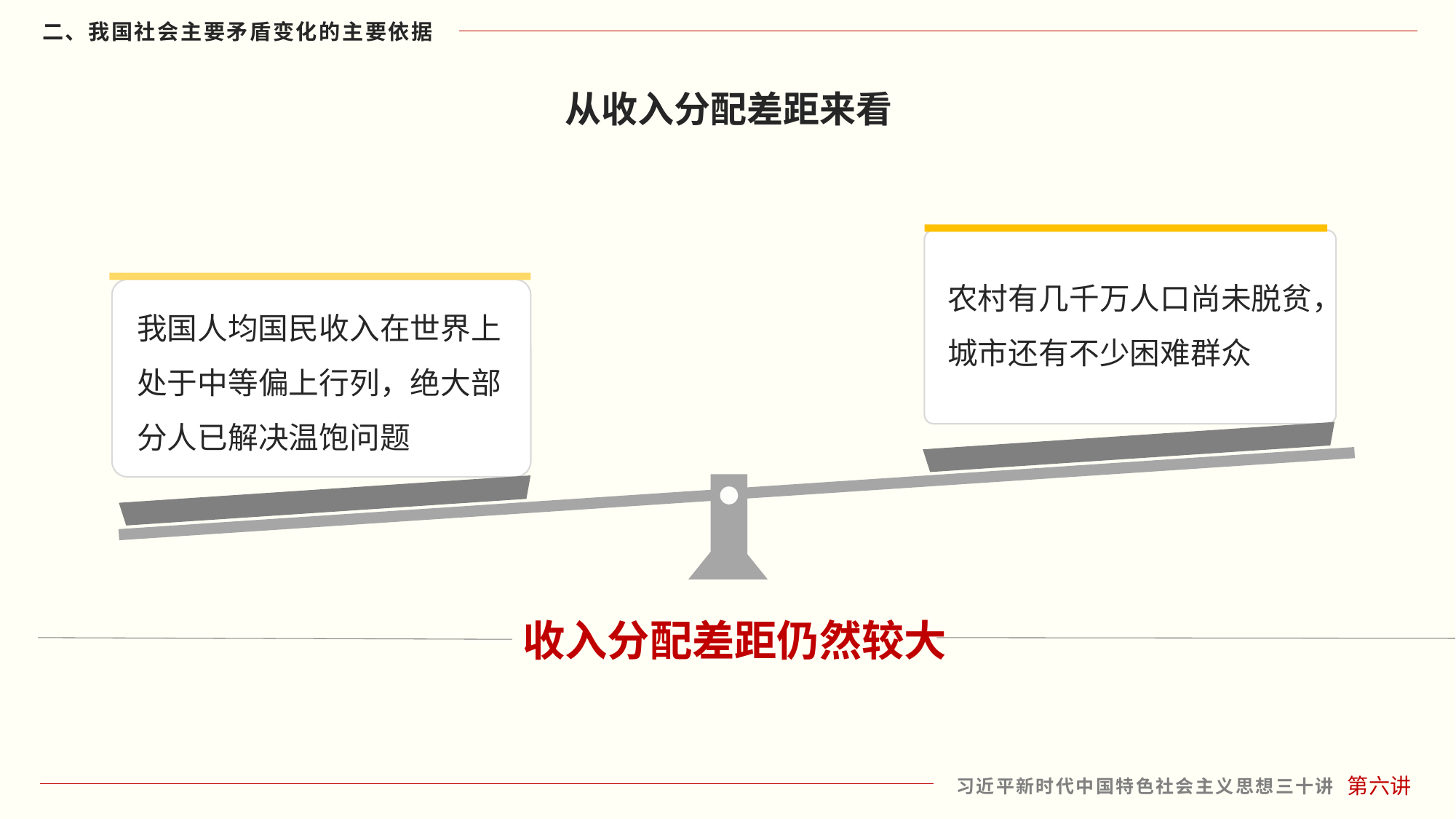

从收入分配差距来看

农村有几千万人口尚未脱贫，城市还有不少困难群众

我国人均国民收入在世界上处于中等偏上行列，绝大部分人已解决温饱问题

收入分配差距仍然较大